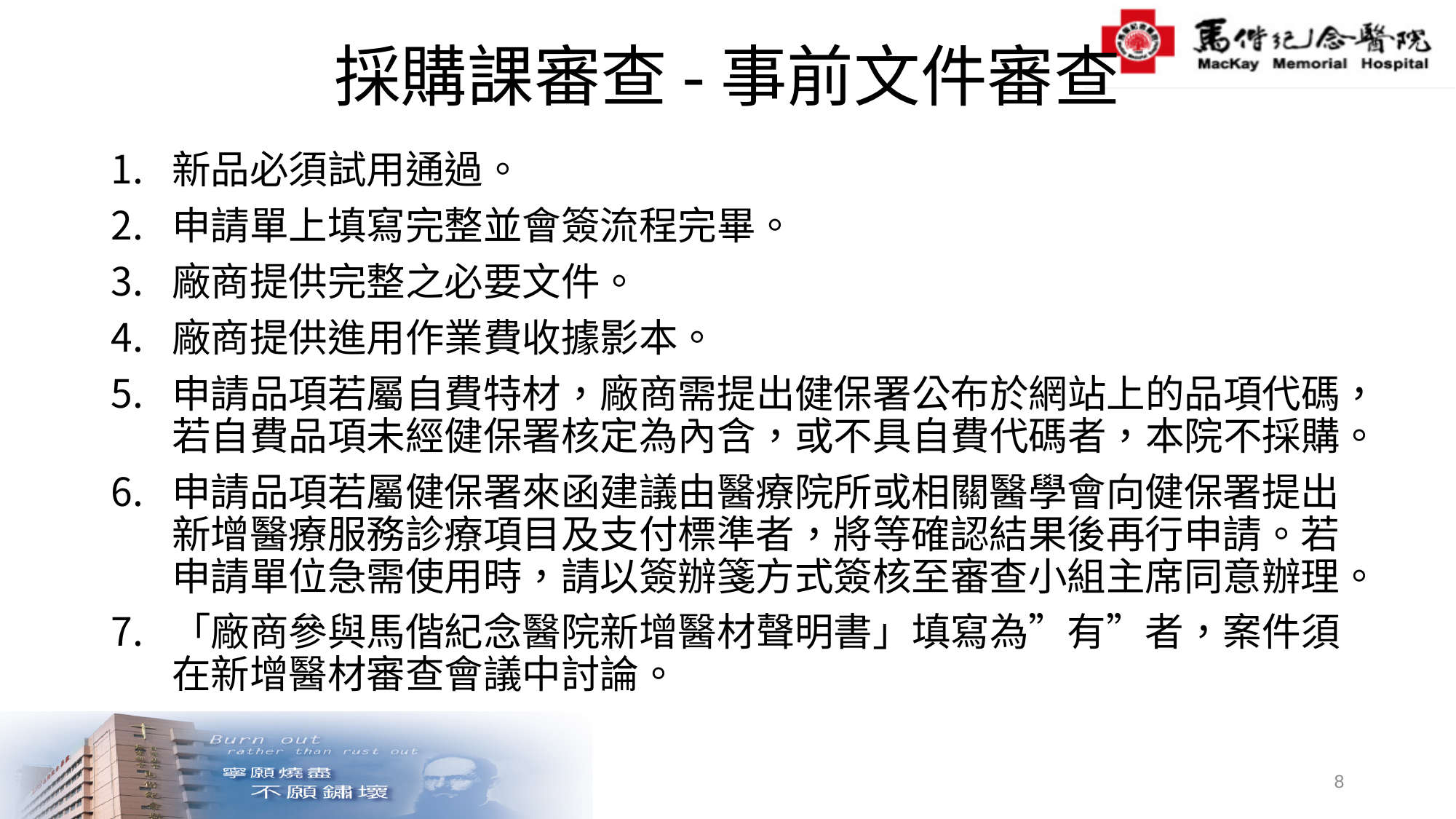

# 採購課審查-事前文件審查
新品必須試用通過。
申請單上填寫完整並會簽流程完畢。
廠商提供完整之必要文件。
廠商提供進用作業費收據影本。
申請品項若屬自費特材，廠商需提出健保署公布於網站上的品項代碼，若自費品項未經健保署核定為內含，或不具自費代碼者，本院不採購。
申請品項若屬健保署來函建議由醫療院所或相關醫學會向健保署提出新增醫療服務診療項目及支付標準者，將等確認結果後再行申請。若申請單位急需使用時，請以簽辦箋方式簽核至審查小組主席同意辦理。
「廠商參與馬偕紀念醫院新增醫材聲明書」填寫為”有”者，案件須在新增醫材審查會議中討論。

8